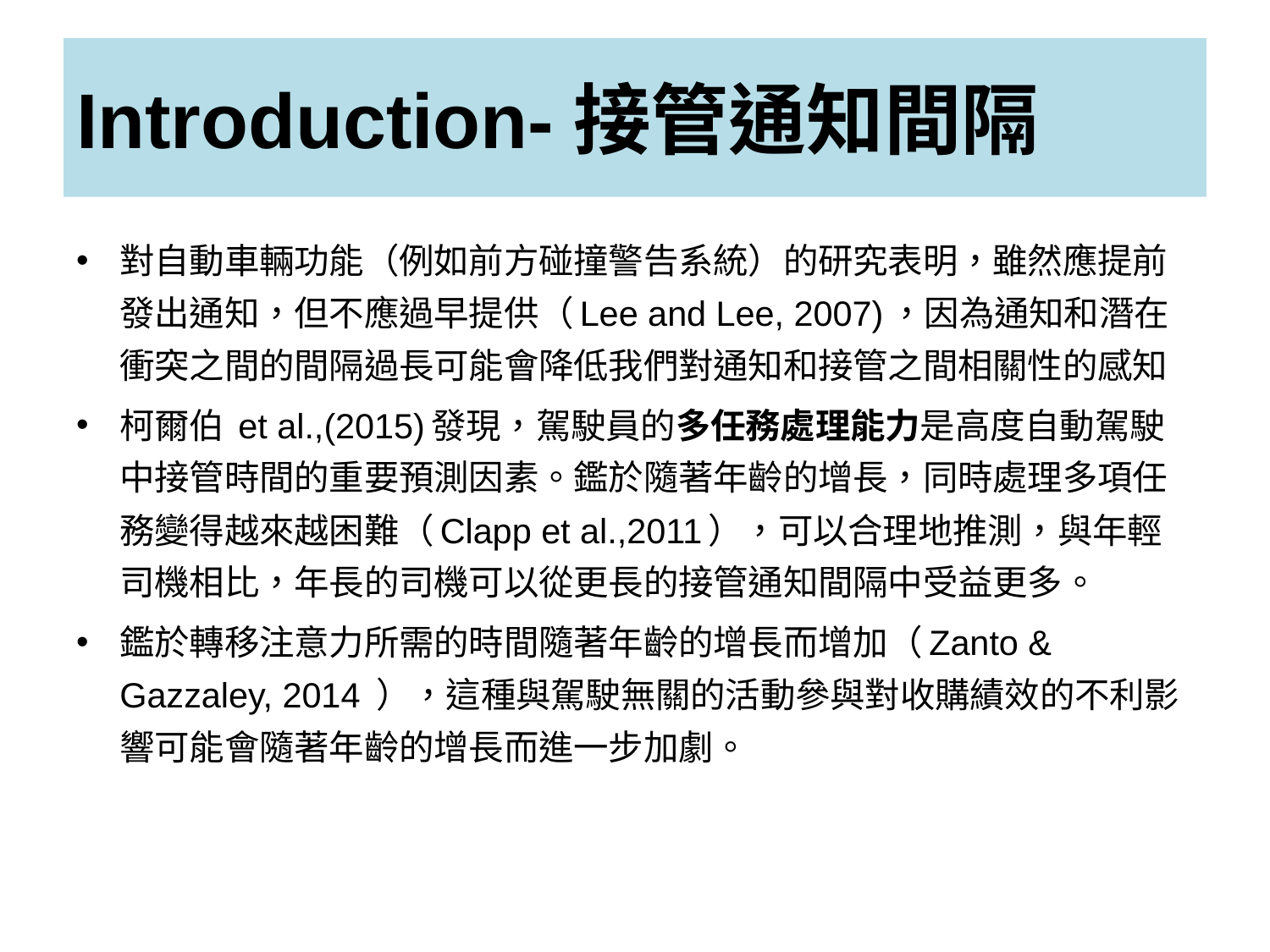

# Introduction-接管通知間隔
對自動車輛功能（例如前方碰撞警告系統）的研究表明，雖然應提前發出通知，但不應過早提供（Lee and Lee, 2007)，因為通知和潛在衝突之間的間隔過長可能會降低我們對通知和接管之間相關性的感知
柯爾伯 et al.,(2015)發現，駕駛員的多任務處理能力是高度自動駕駛中接管時間的重要預測因素。鑑於隨著年齡的增長，同時處理多項任務變得越來越困難（Clapp et al.,2011），可以合理地推測，與年輕司機相比，年長的司機可以從更長的接管通知間隔中受益更多。
鑑於轉移注意力所需的時間隨著年齡的增長而增加（Zanto & Gazzaley, 2014 ），這種與駕駛無關的活動參與對收購績效的不利影響可能會隨著年齡的增長而進一步加劇。